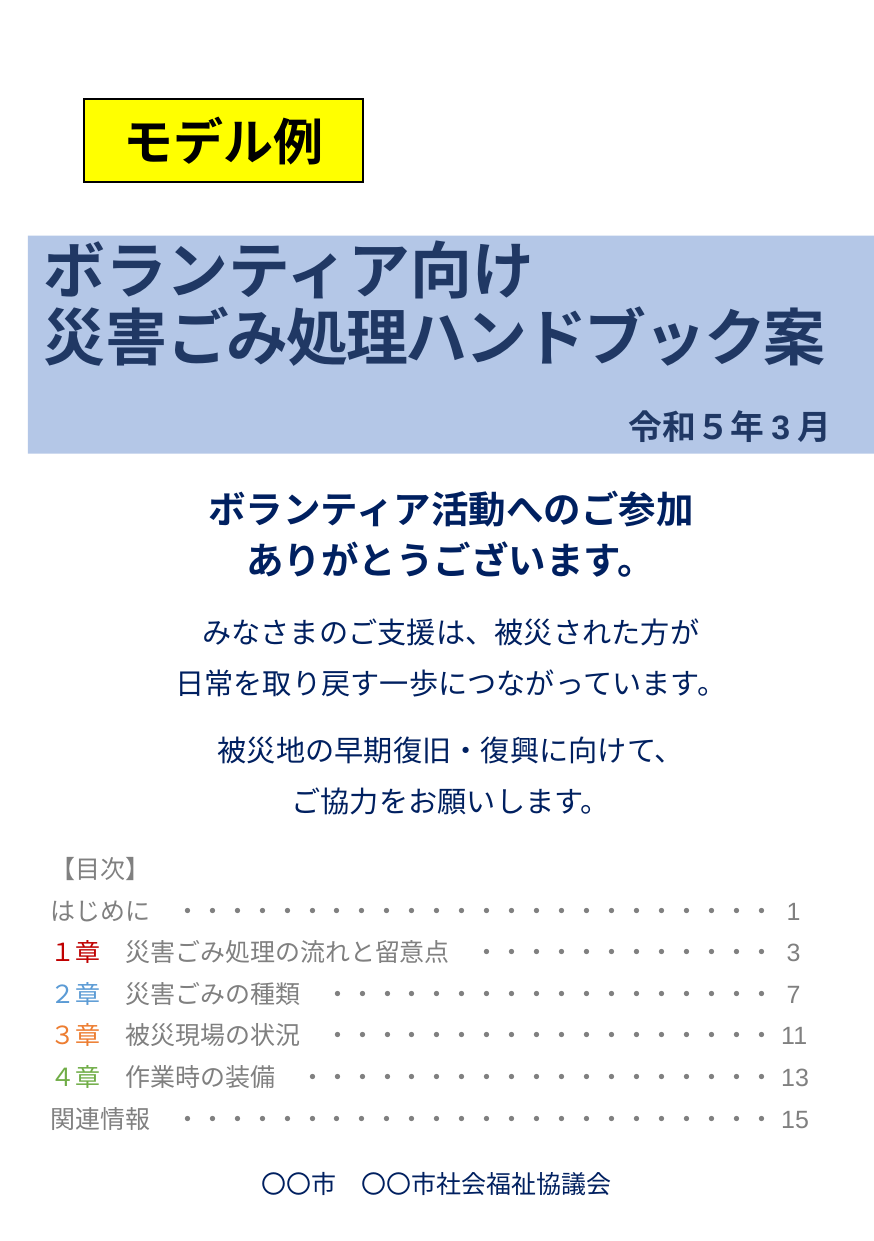

モデル例
ボランティア向け
災害ごみ処理ハンドブック案
令和５年3月

ボランティア活動へのご参加
ありがとうございます。

みなさまのご支援は、被災された方が
日常を取り戻す一歩につながっています。

被災地の早期復旧・復興に向けて、
ご協力をお願いします。
【目次】
はじめに　・・・・・・・・・・・・・・・・・・・・・・・・ 1
１章　災害ごみ処理の流れと留意点　・・・・・・・・・・・・ 3
２章　災害ごみの種類　・・・・・・・・・・・・・・・・・・ 7
３章　被災現場の状況　・・・・・・・・・・・・・・・・・・11
４章　作業時の装備　・・・・・・・・・・・・・・・・・・・13
関連情報　・・・・・・・・・・・・・・・・・・・・・・・・15
〇〇市　〇〇市社会福祉協議会